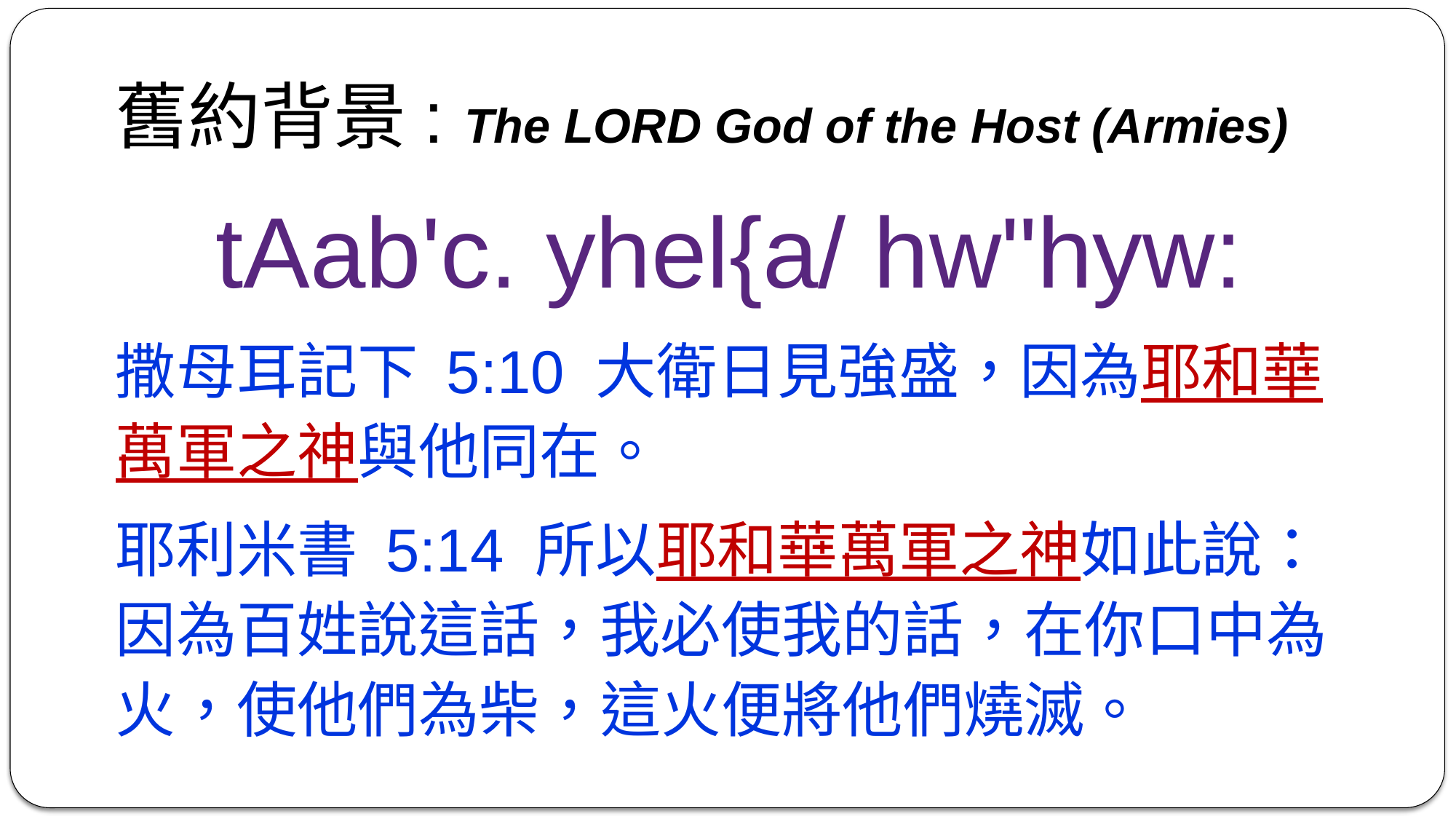

舊約背景: The LORD God of the Host (Armies)
tAab'c. yhel{a/ hw"hyw:
撒母耳記下 5:10 大衛日見強盛，因為耶和華萬軍之神與他同在。
耶利米書 5:14 所以耶和華萬軍之神如此說：因為百姓說這話，我必使我的話，在你口中為火，使他們為柴，這火便將他們燒滅。